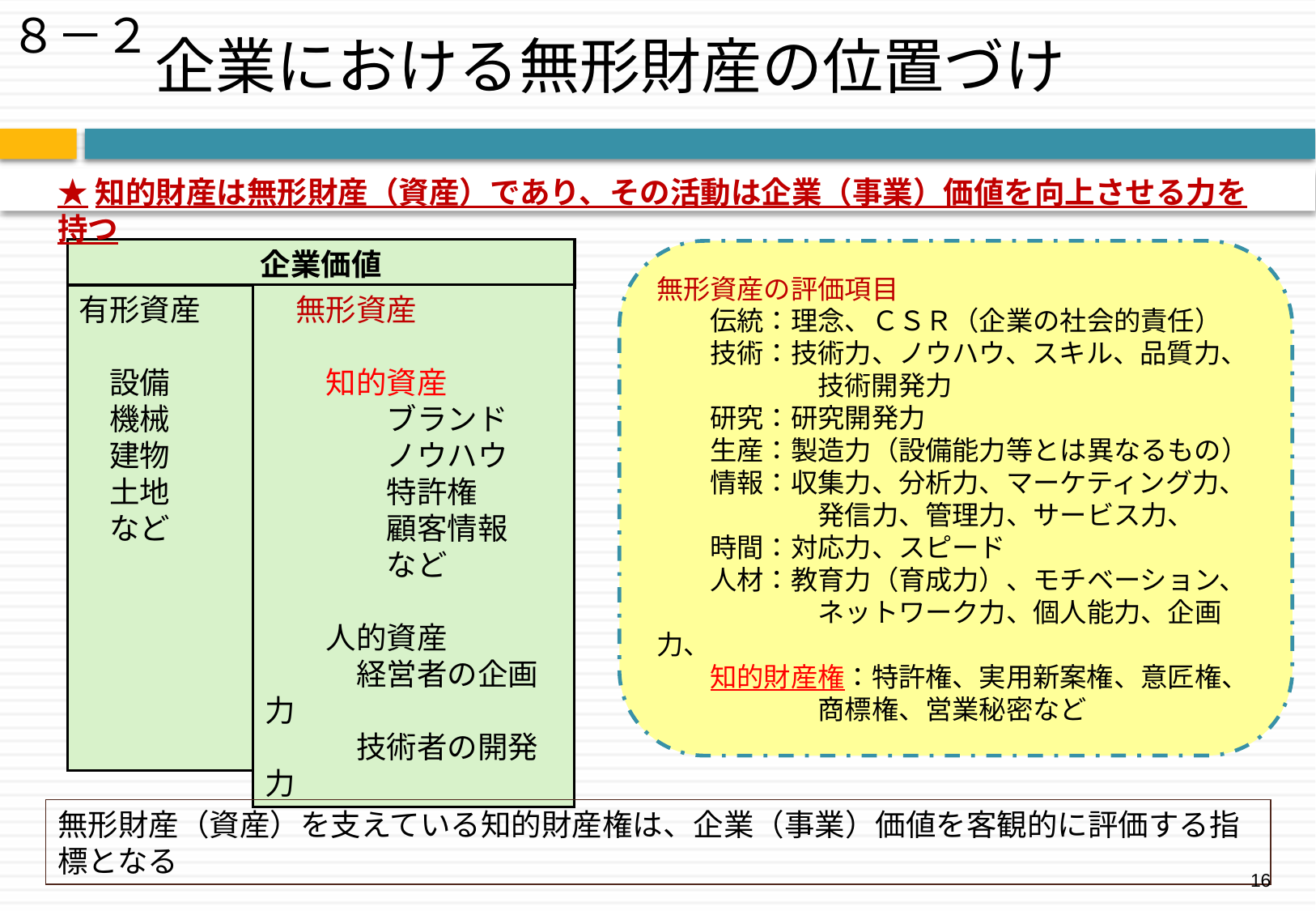

８－２
# 企業における無形財産の位置づけ
★知的財産は無形財産（資産）であり、その活動は企業（事業）価値を向上させる力を持つ
企業価値
　無形資産

　　知的資産
　　　　ブランド
　　　　ノウハウ
　　　　特許権
　　　　顧客情報
　　　　など

　　人的資産
　　　経営者の企画力
　　　技術者の開発力
有形資産

　設備
　機械
　建物
　土地
　など

無形資産の評価項目
　　伝統：理念、ＣＳＲ（企業の社会的責任）
　　技術：技術力、ノウハウ、スキル、品質力、
　　　　　　技術開発力
　　研究：研究開発力
　　生産：製造力（設備能力等とは異なるもの）
　　情報：収集力、分析力、マーケティング力、
　　　　　　発信力、管理力、サービス力、
　　時間：対応力、スピード
　　人材：教育力（育成力）、モチベーション、
　　　　　　ネットワーク力、個人能力、企画力、
　　知的財産権：特許権、実用新案権、意匠権、
　　　　　　商標権、営業秘密など
無形財産（資産）を支えている知的財産権は、企業（事業）価値を客観的に評価する指標となる
16